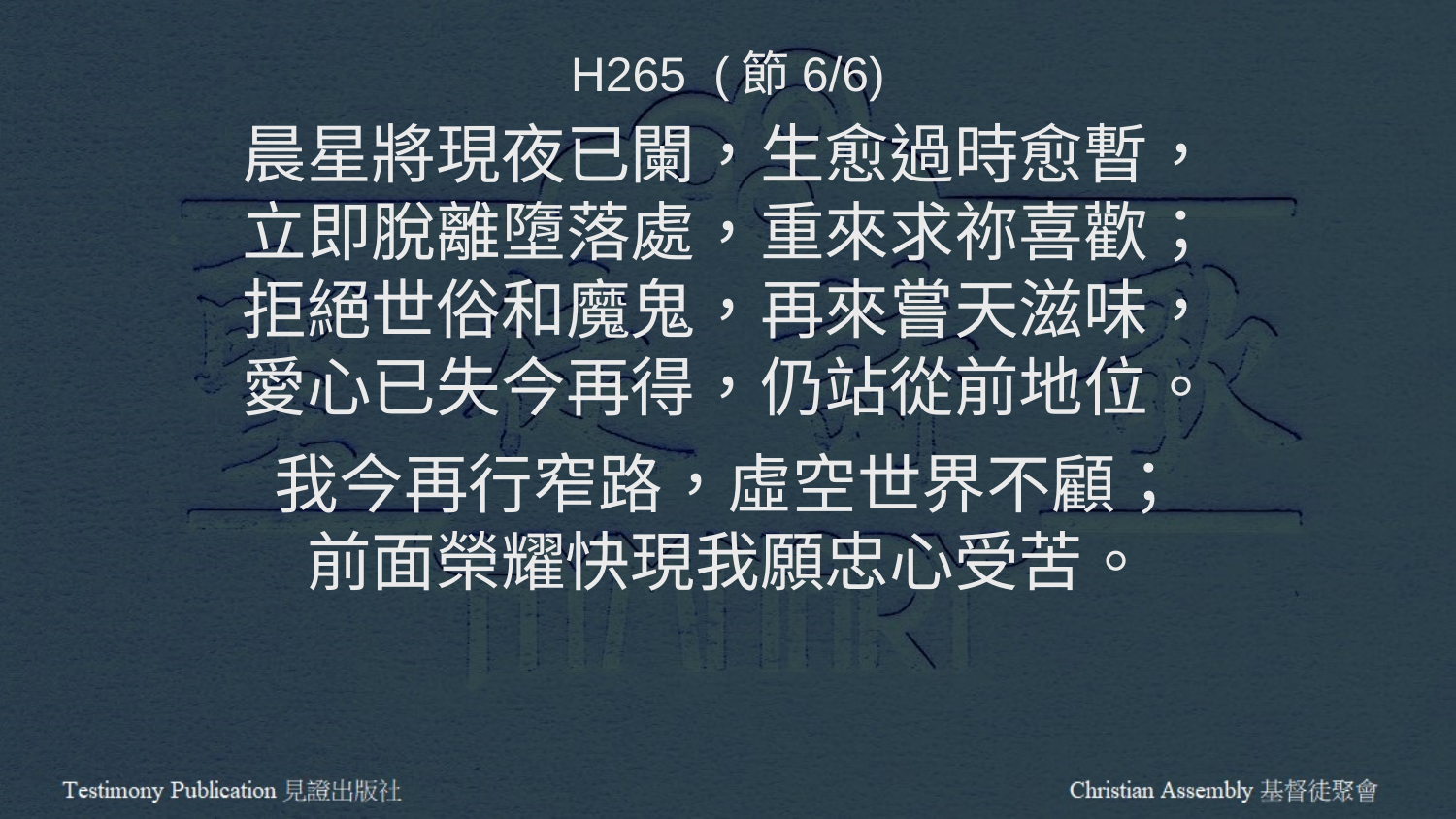

H265  (節6/6)
晨星將現夜已闌，生愈過時愈暫，
立即脫離墮落處，重來求祢喜歡；
拒絕世俗和魔鬼，再來嘗天滋味，
愛心已失今再得，仍站從前地位。

我今再行窄路，虛空世界不顧；
前面榮耀快現我願忠心受苦。